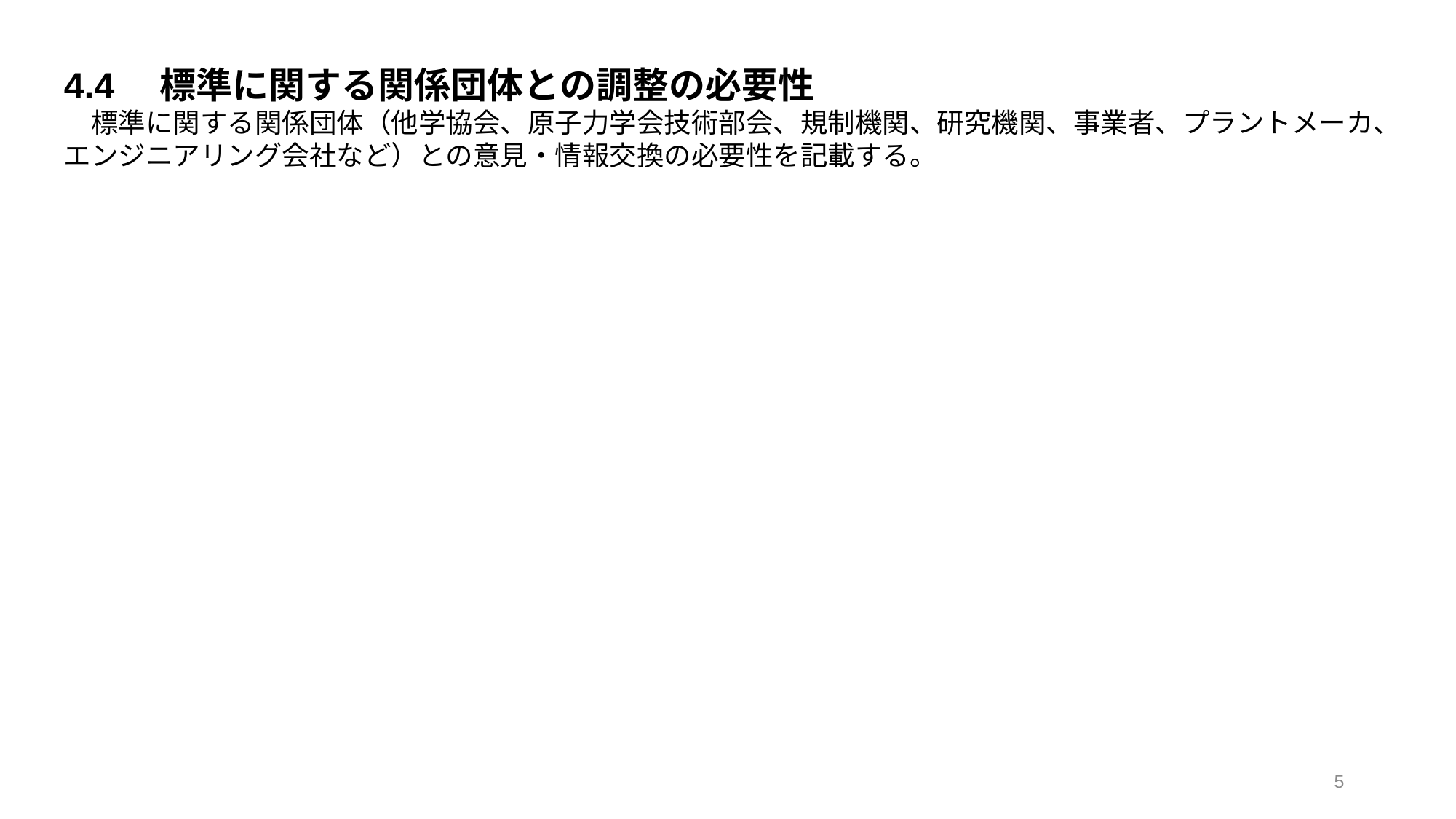

4.4　標準に関する関係団体との調整の必要性
　標準に関する関係団体（他学協会、原子力学会技術部会、規制機関、研究機関、事業者、プラントメーカ、エンジニアリング会社など）との意見・情報交換の必要性を記載する。

5